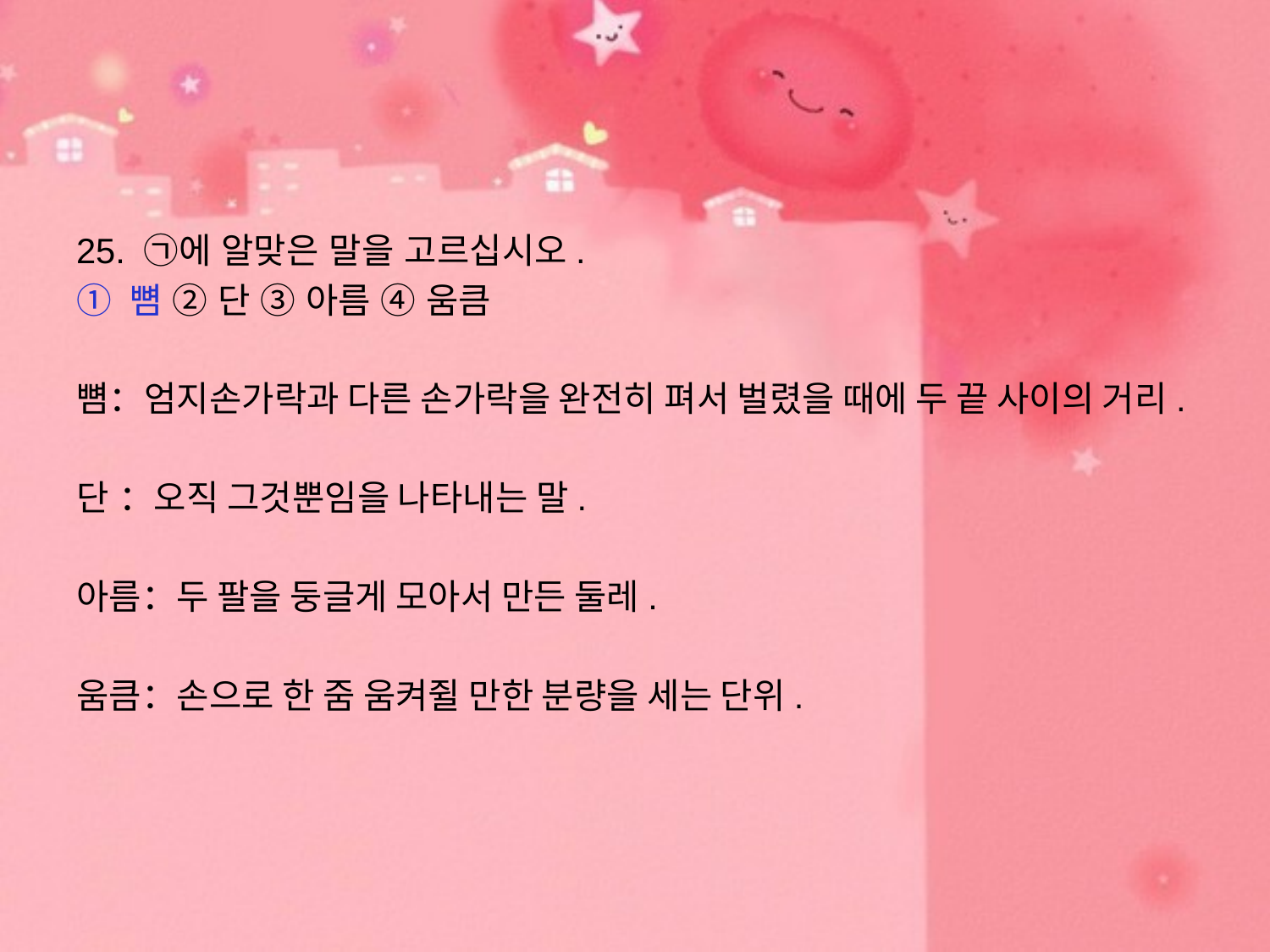

#
25. ㉠에 알맞은 말을 고르십시오.
① 뼘 ② 단 ③ 아름 ④ 움큼

뼘：엄지손가락과 다른 손가락을 완전히 펴서 벌렸을 때에 두 끝 사이의 거리.

단 ：오직 그것뿐임을 나타내는 말.

아름：두 팔을 둥글게 모아서 만든 둘레.

움큼：손으로 한 줌 움켜쥘 만한 분량을 세는 단위.